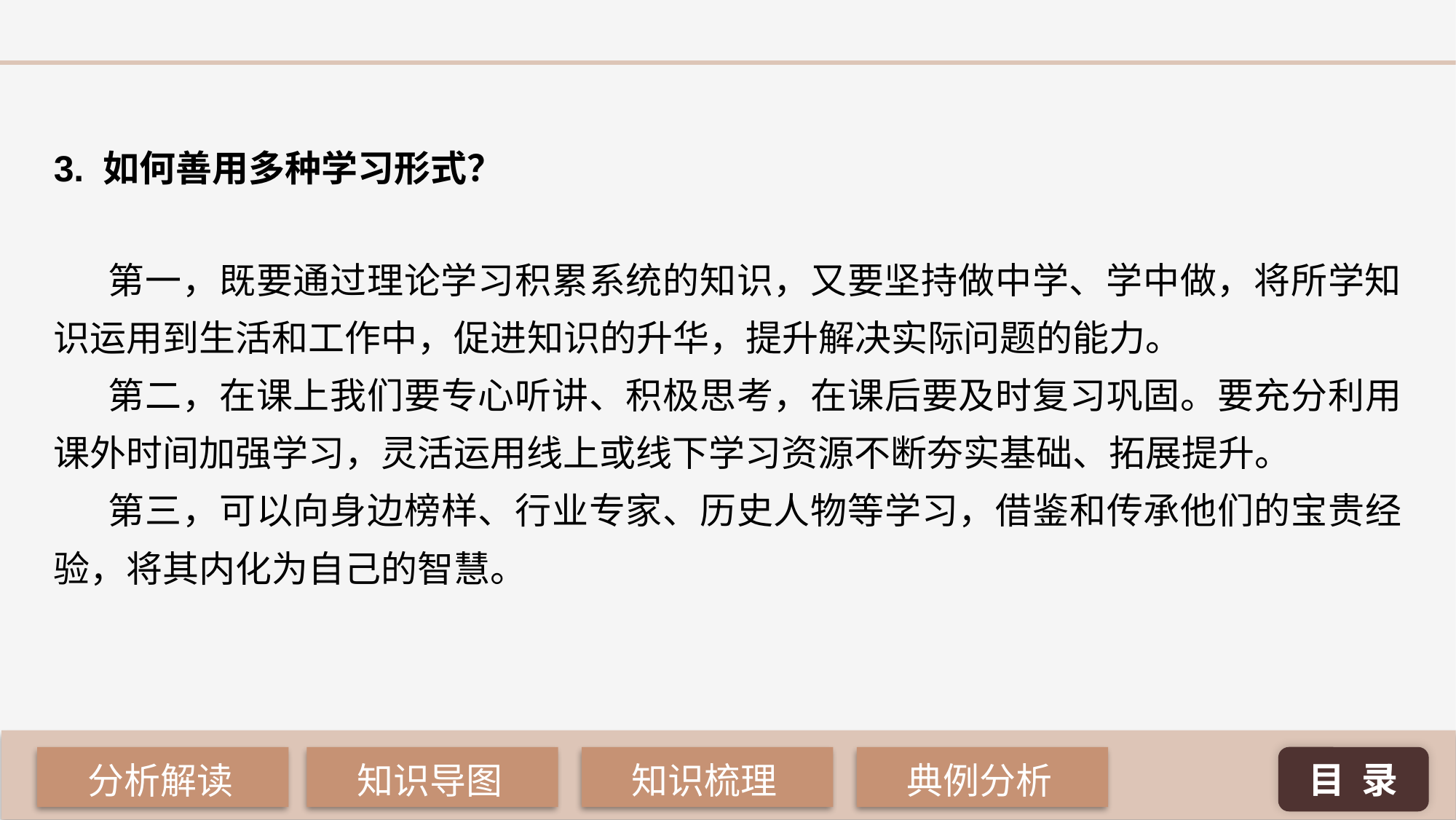

3. 如何善用多种学习形式？
第一，既要通过理论学习积累系统的知识，又要坚持做中学、学中做，将所学知识运用到生活和工作中，促进知识的升华，提升解决实际问题的能力。
第二，在课上我们要专心听讲、积极思考，在课后要及时复习巩固。要充分利用课外时间加强学习，灵活运用线上或线下学习资源不断夯实基础、拓展提升。
第三，可以向身边榜样、行业专家、历史人物等学习，借鉴和传承他们的宝贵经验，将其内化为自己的智慧。